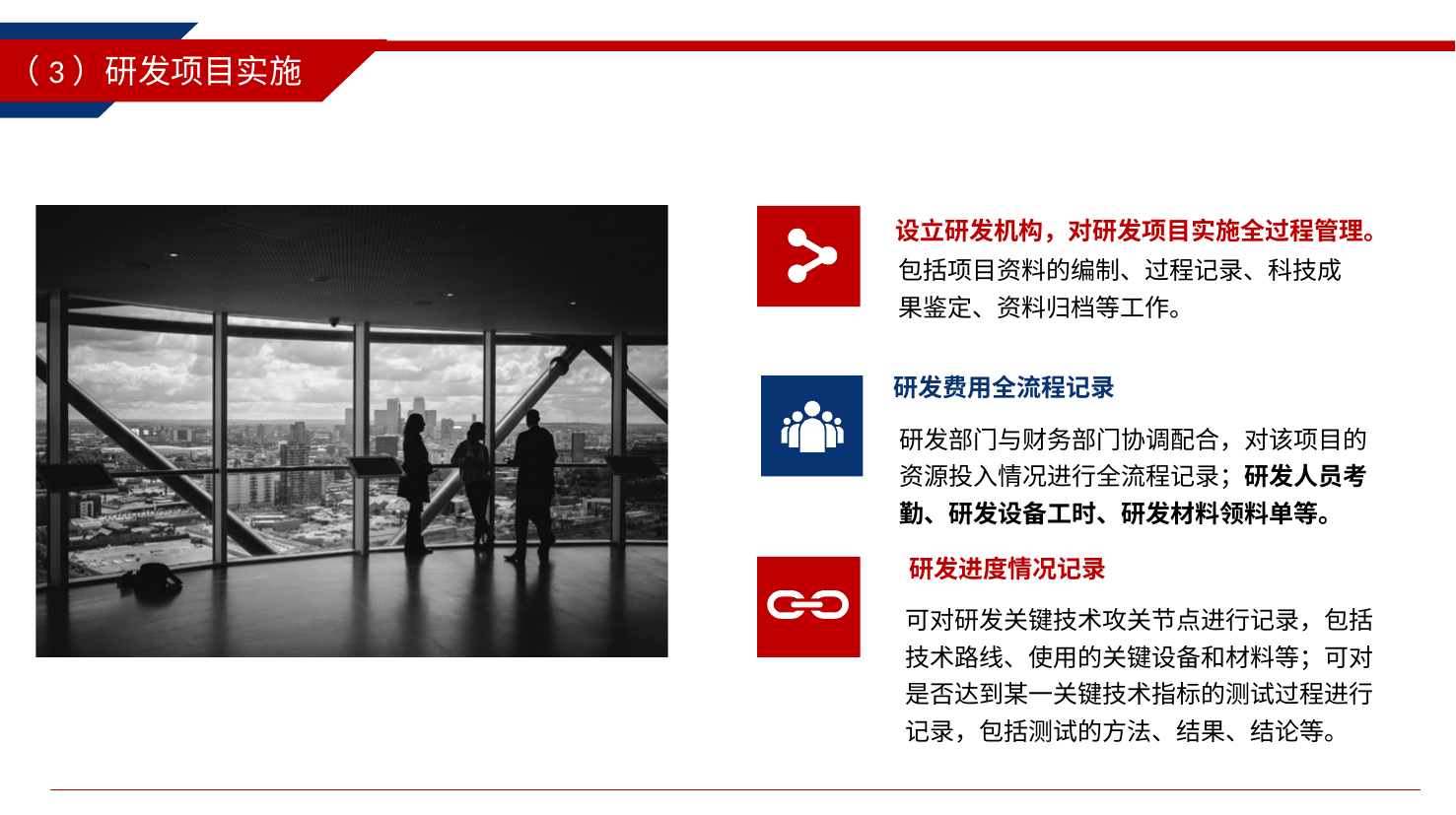

（3）研发项目实施

设立研发机构，对研发项目实施全过程管理。

包括项目资料的编制、过程记录、科技成果鉴定、资料归档等工作。
研发费用全流程记录
研发部门与财务部门协调配合，对该项目的资源投入情况进行全流程记录；研发人员考勤、研发设备工时、研发材料领料单等。

研发进度情况记录
可对研发关键技术攻关节点进行记录，包括技术路线、使用的关键设备和材料等；可对是否达到某一关键技术指标的测试过程进行记录，包括测试的方法、结果、结论等。